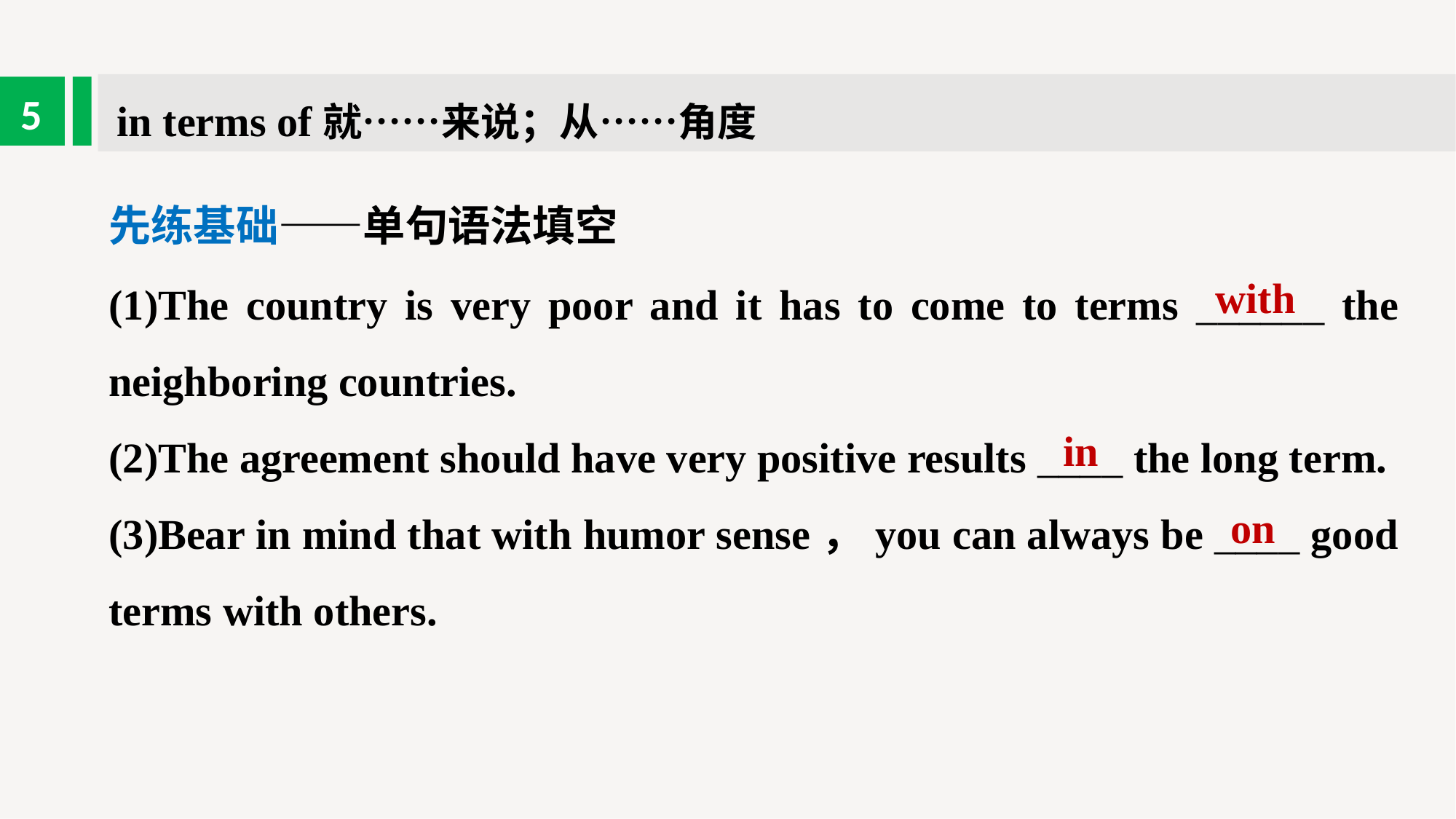

in terms of就……来说；从……角度

5
先练基础——单句语法填空
(1)The country is very poor and it has to come to terms ______ the neighboring countries.
(2)The agreement should have very positive results ____ the long term.
(3)Bear in mind that with humor sense，you can always be ____ good terms with others.
with
in
on